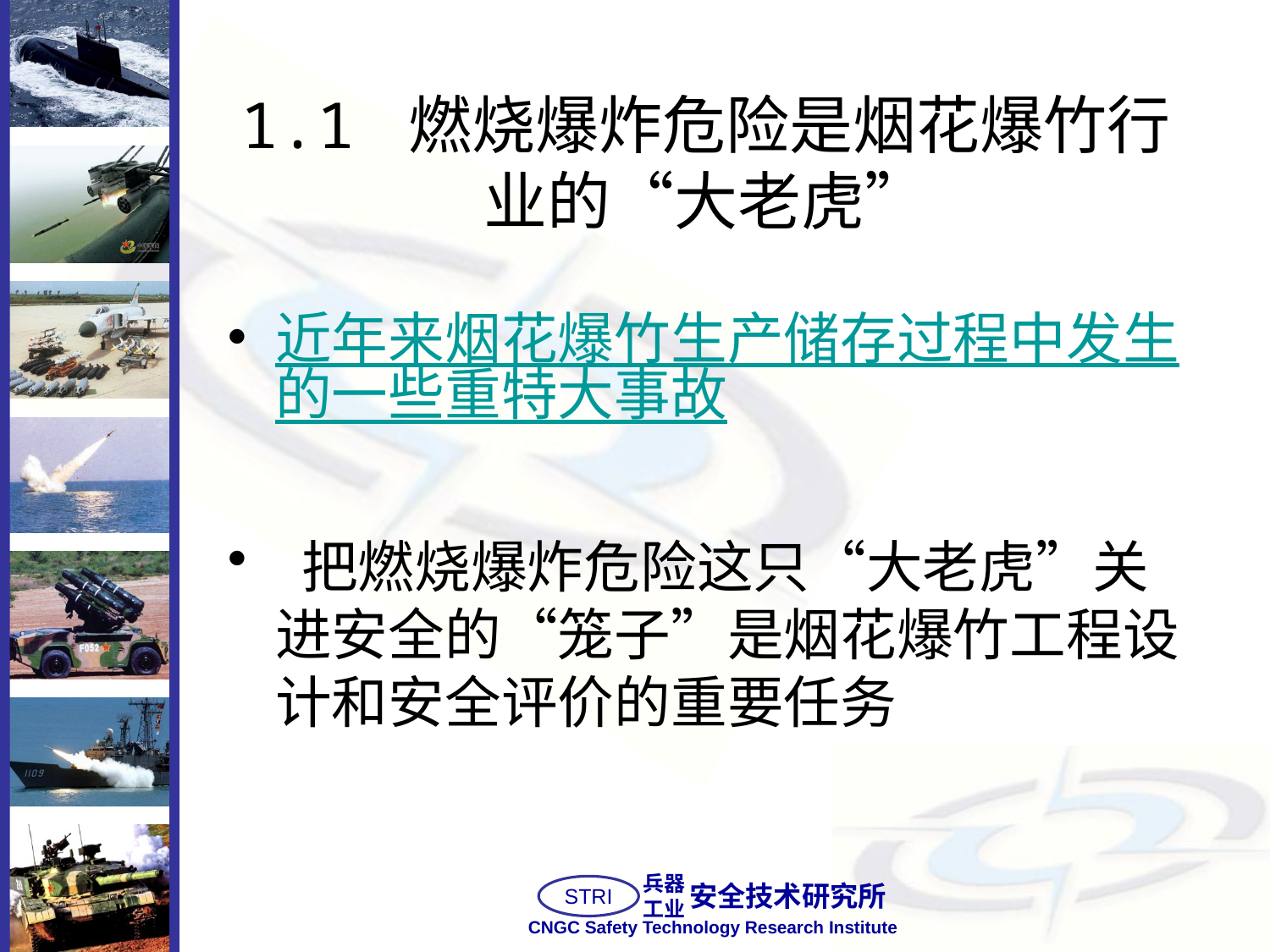

# 1.1 燃烧爆炸危险是烟花爆竹行业的“大老虎”
近年来烟花爆竹生产储存过程中发生的一些重特大事故

 把燃烧爆炸危险这只“大老虎”关进安全的“笼子”是烟花爆竹工程设计和安全评价的重要任务